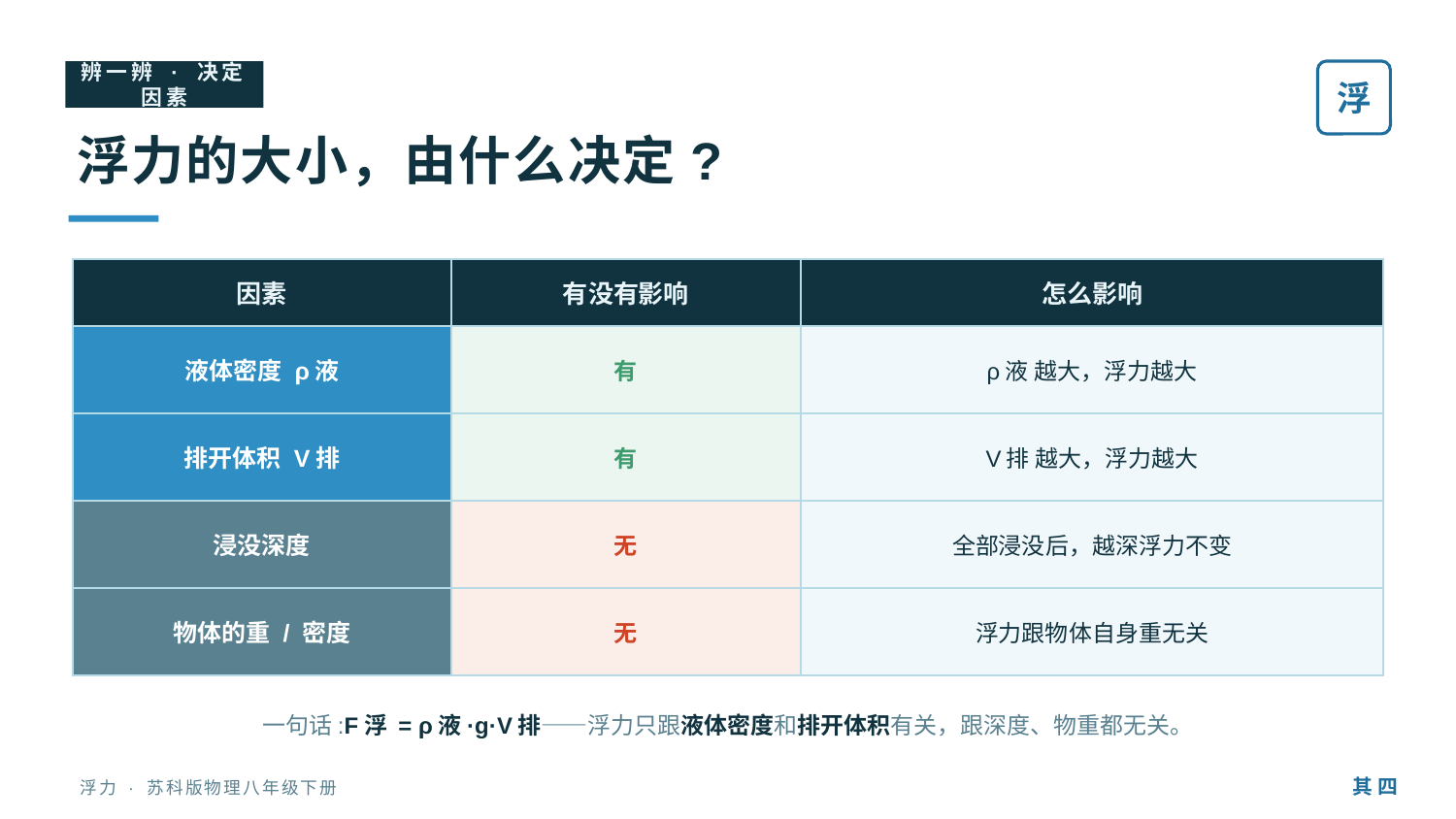

辨一辨 · 决定因素
浮

浮力的大小，由什么决定?

| 因素 | 有没有影响 | 怎么影响 |
| --- | --- | --- |
| 液体密度 ρ液 | 有 | ρ液 越大，浮力越大 |
| 排开体积 V排 | 有 | V排 越大，浮力越大 |
| 浸没深度 | 无 | 全部浸没后，越深浮力不变 |
| 物体的重 / 密度 | 无 | 浮力跟物体自身重无关 |
一句话:F浮 = ρ液·g·V排——浮力只跟液体密度和排开体积有关，跟深度、物重都无关。
其 四
浮力 · 苏科版物理八年级下册